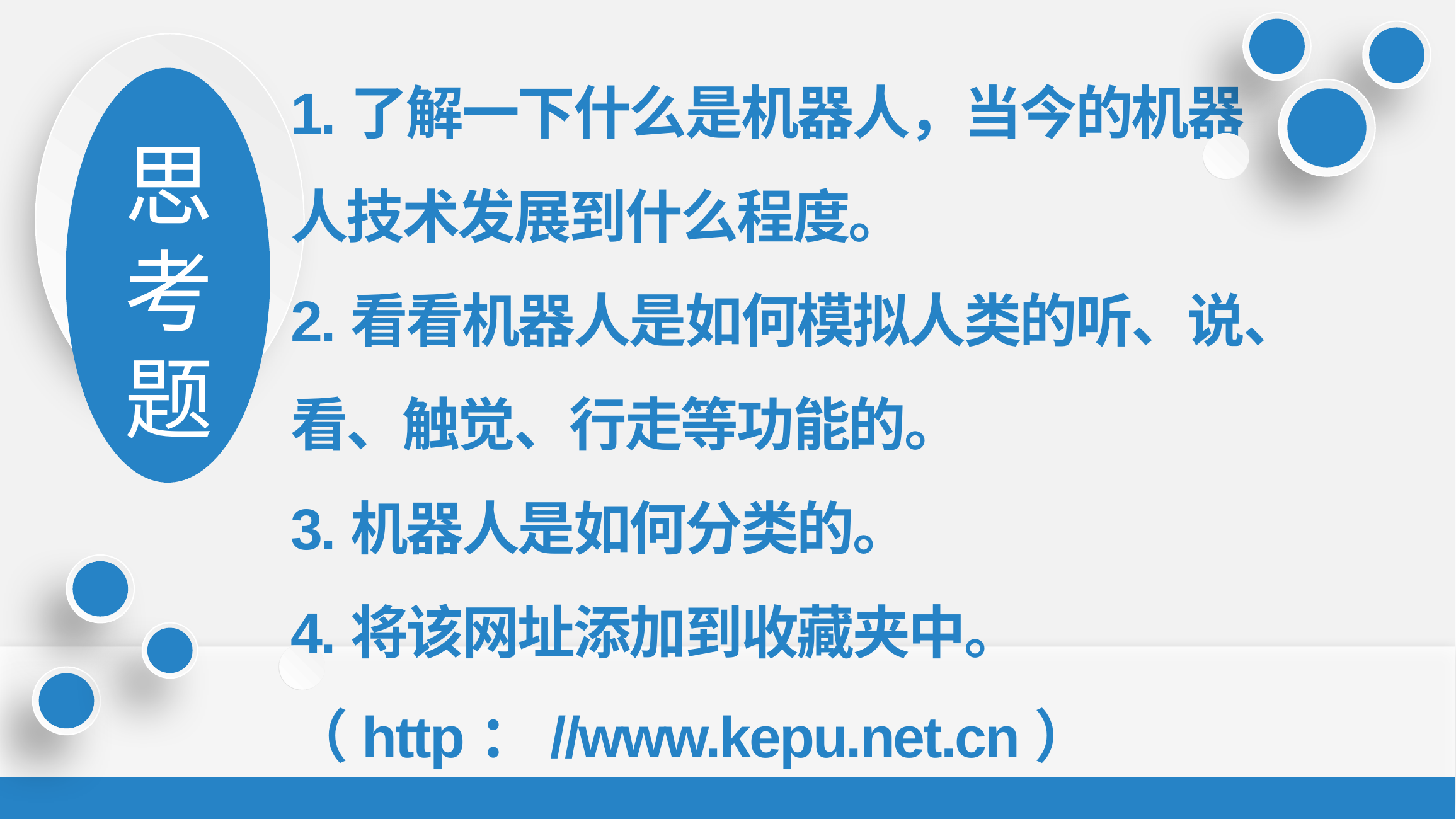

思考题
1.了解一下什么是机器人，当今的机器人技术发展到什么程度。
2.看看机器人是如何模拟人类的听、说、看、触觉、行走等功能的。
3.机器人是如何分类的。
4.将该网址添加到收藏夹中。
（http：//www.kepu.net.cn）